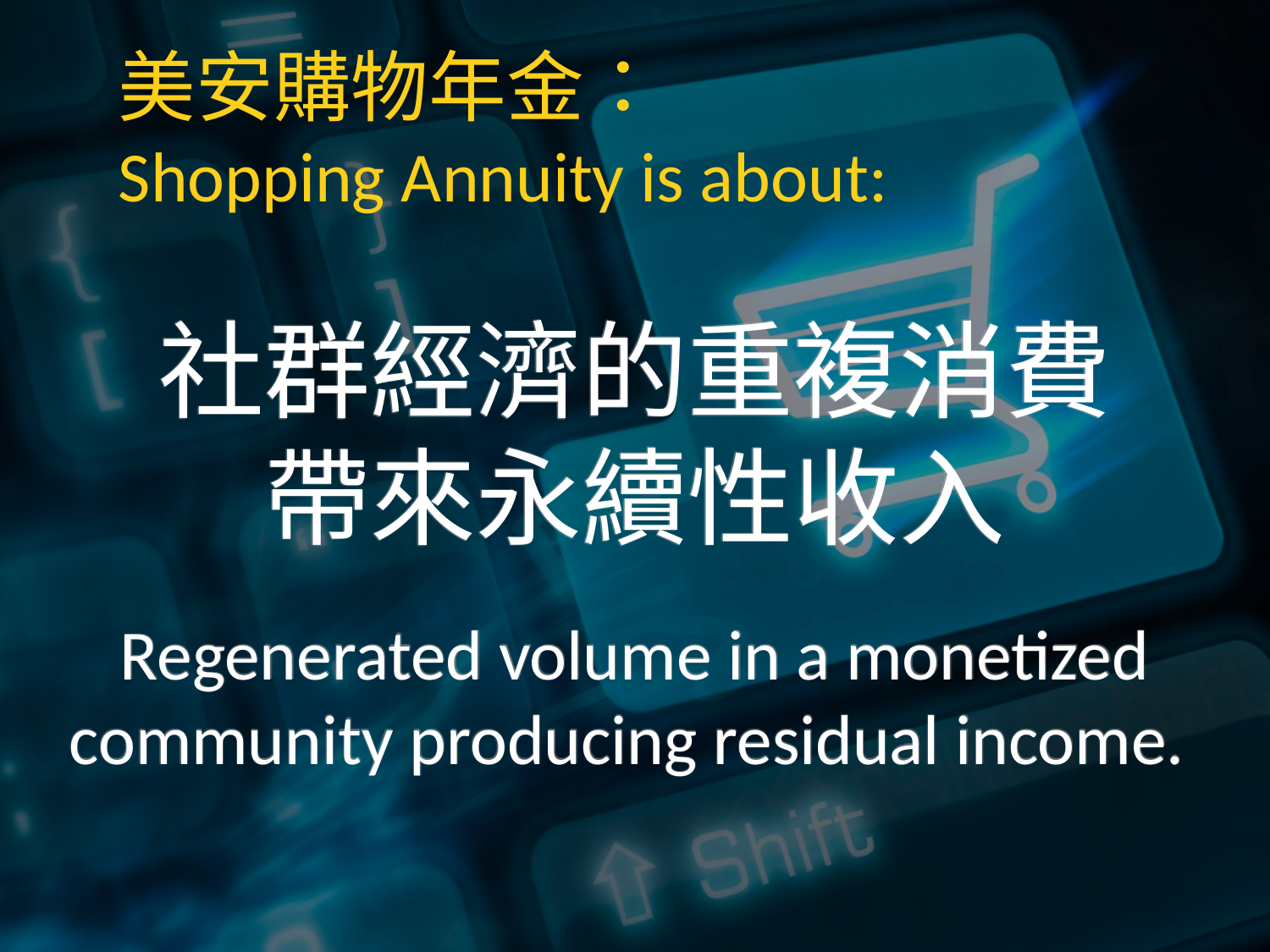

美安購物年金：
Shopping Annuity is about:
社群經濟的重複消費
帶來永續性收入
Regenerated volume in a monetized community producing residual income.